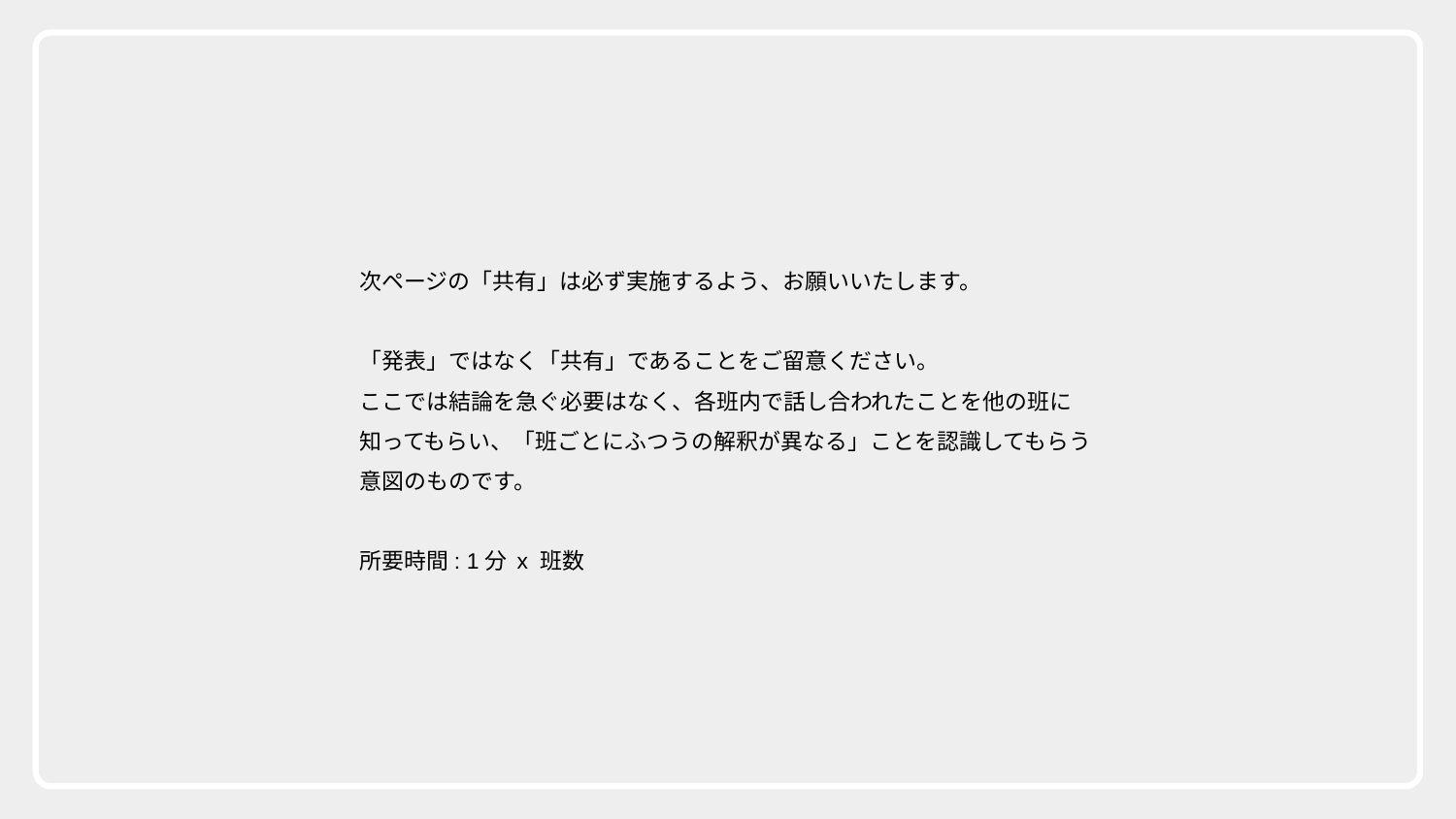

次ページの「共有」は必ず実施するよう、お願いいたします。

「発表」ではなく「共有」であることをご留意ください。
ここでは結論を急ぐ必要はなく、各班内で話し合われたことを他の班に知ってもらい、「班ごとにふつうの解釈が異なる」ことを認識してもらう意図のものです。

所要時間: 1分 x 班数